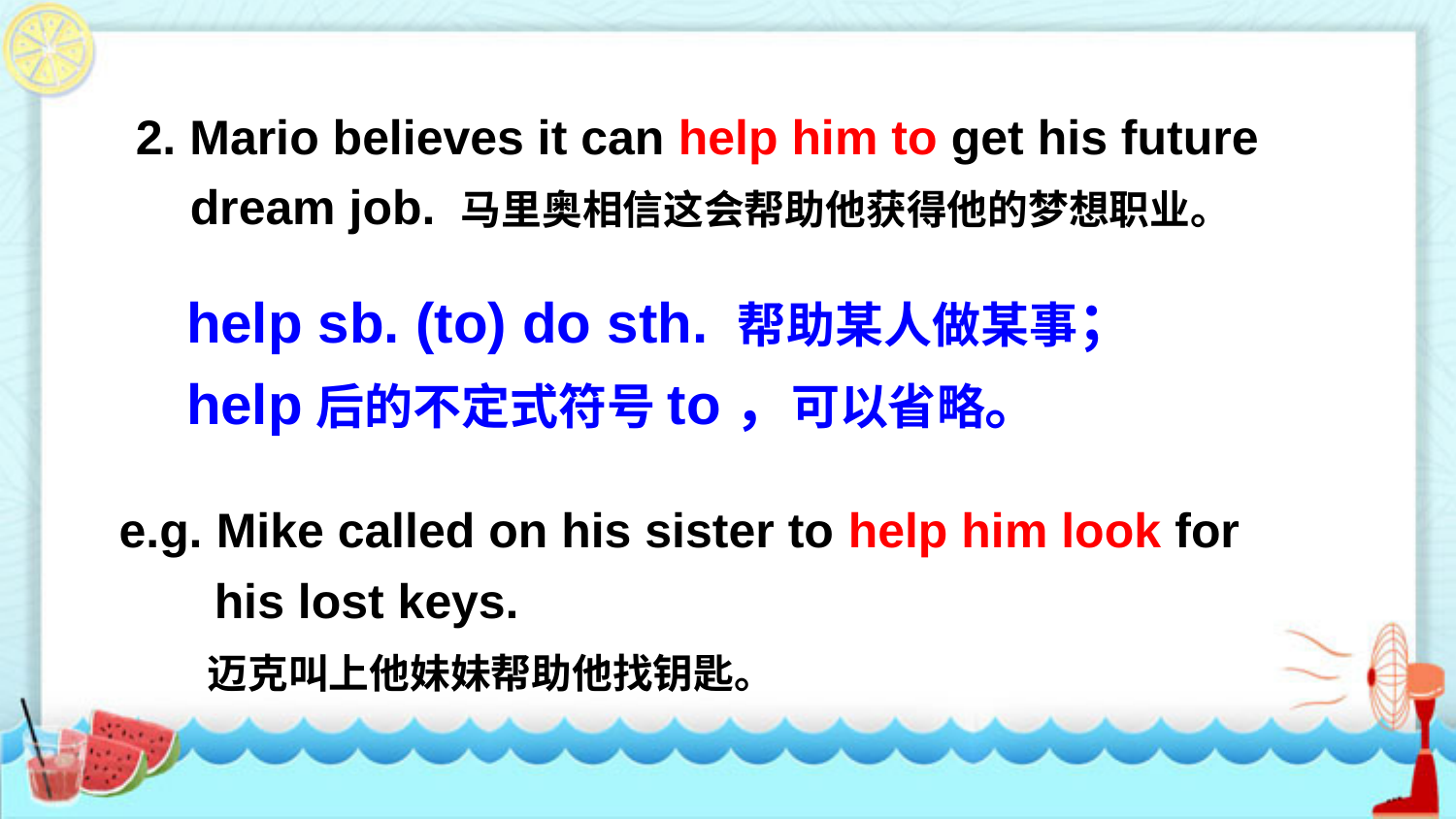

2. Mario believes it can help him to get his future
    dream job. 马里奥相信这会帮助他获得他的梦想职业。
help sb. (to) do sth. 帮助某人做某事；
help后的不定式符号to，可以省略。
e.g. Mike called on his sister to help him look for
       his lost keys.
       迈克叫上他妹妹帮助他找钥匙。